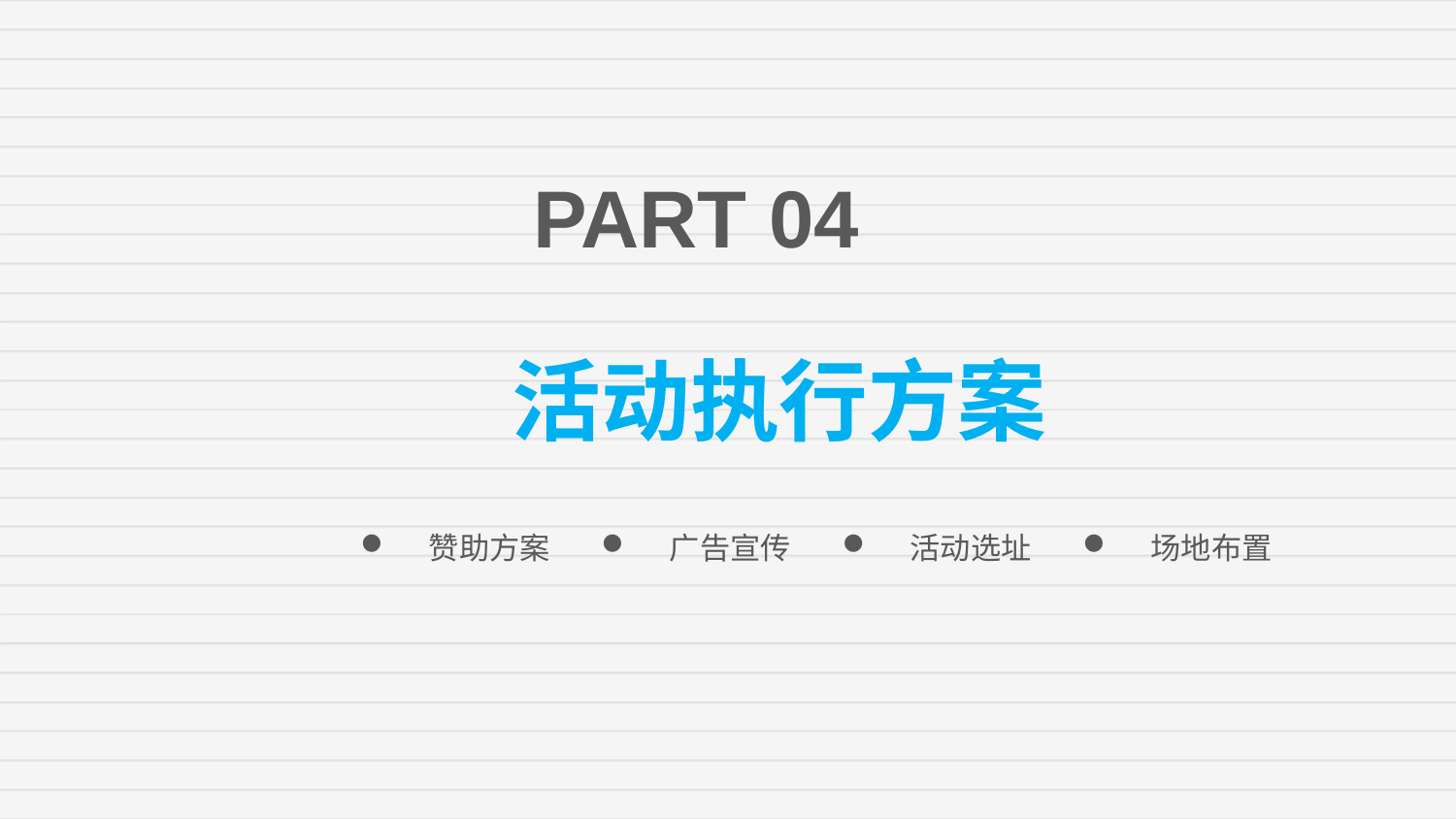

PART 04
活动执行方案
赞助方案
广告宣传
活动选址
场地布置